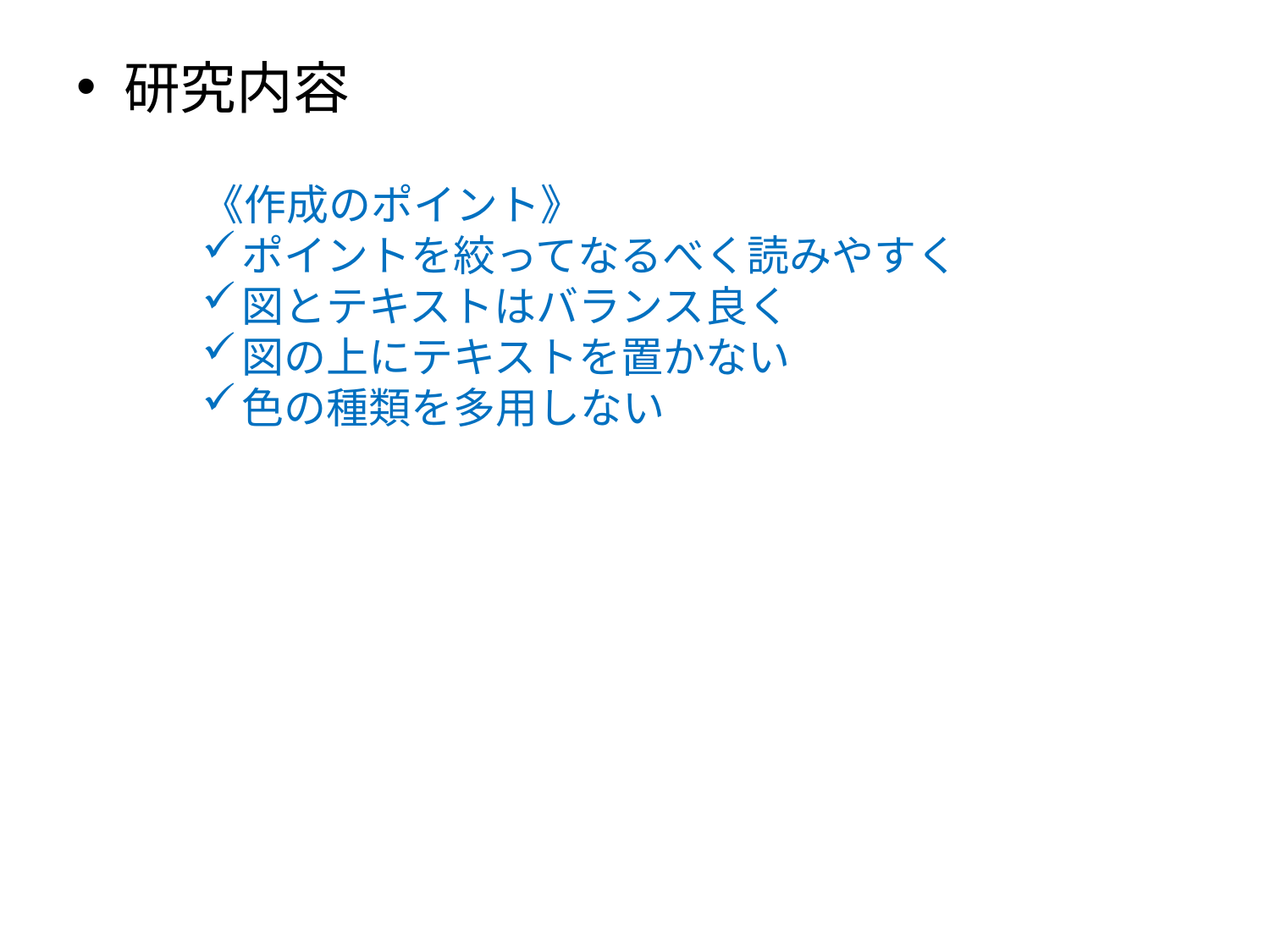

研究内容

《作成のポイント》
ポイントを絞ってなるべく読みやすく
図とテキストはバランス良く
図の上にテキストを置かない
色の種類を多用しない